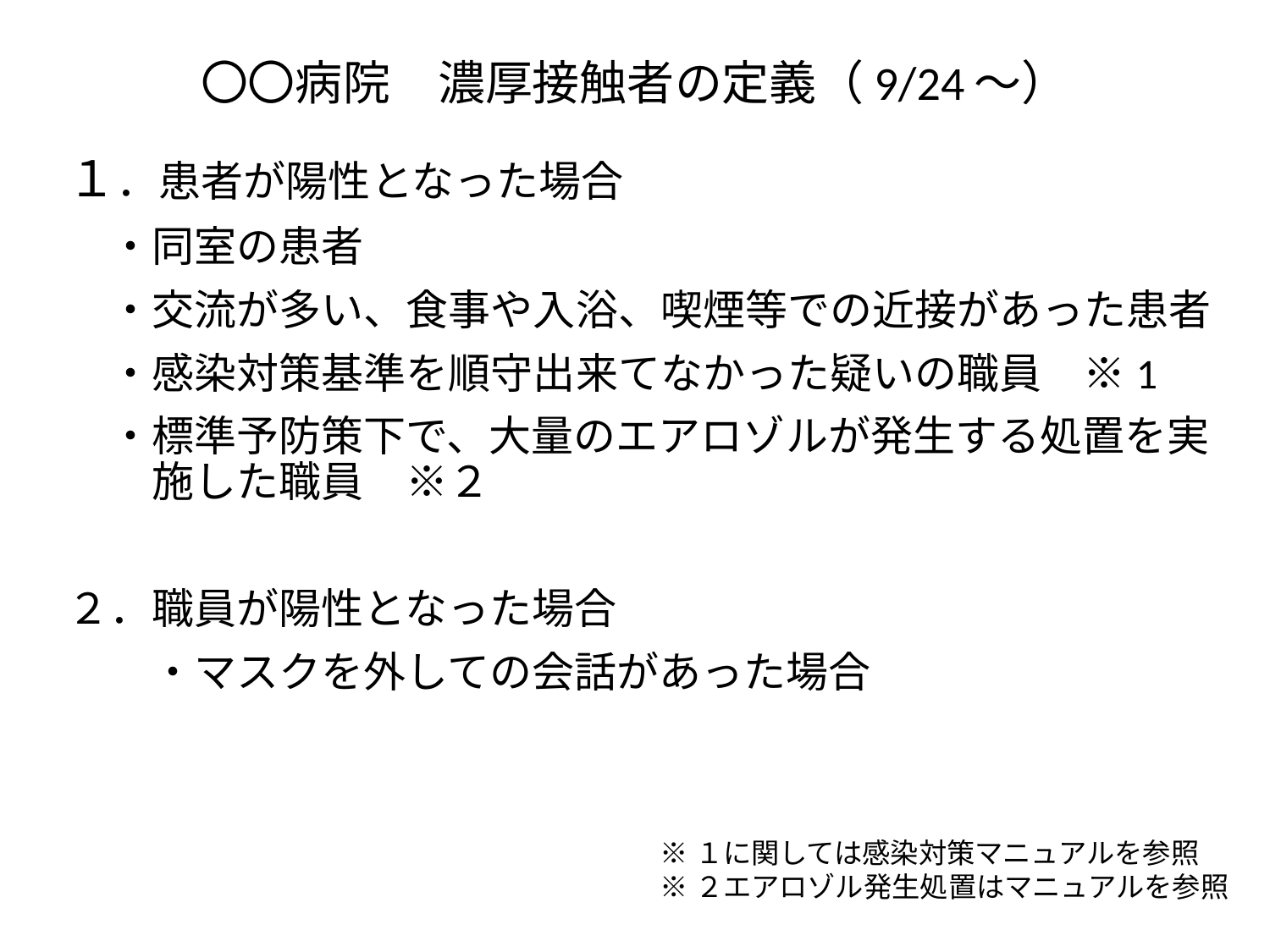

# 〇〇病院　濃厚接触者の定義（9/24～）
１．患者が陽性となった場合
　・同室の患者
　・交流が多い、食事や入浴、喫煙等での近接があった患者
　・感染対策基準を順守出来てなかった疑いの職員　※1
　・標準予防策下で、大量のエアロゾルが発生する処置を実施した職員　※２

２．職員が陽性となった場合
　　・マスクを外しての会話があった場合
※１に関しては感染対策マニュアルを参照
※２エアロゾル発生処置はマニュアルを参照